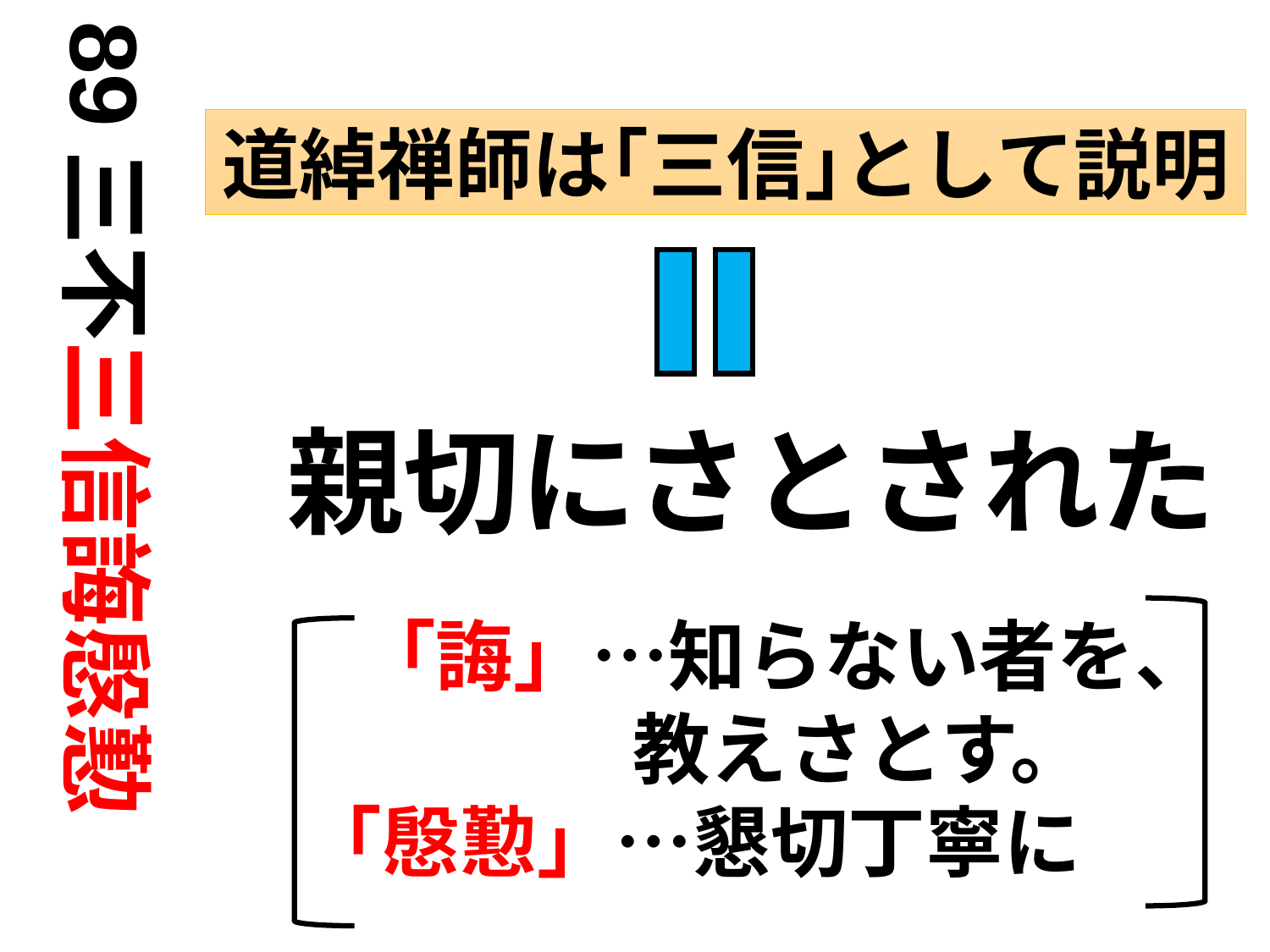

89三不三信誨慇懃
道綽禅師は｢三信｣として説明

親切にさとされた

  「誨」…知らない者を、
　　　　 教えさとす。
「慇懃」…懇切丁寧に